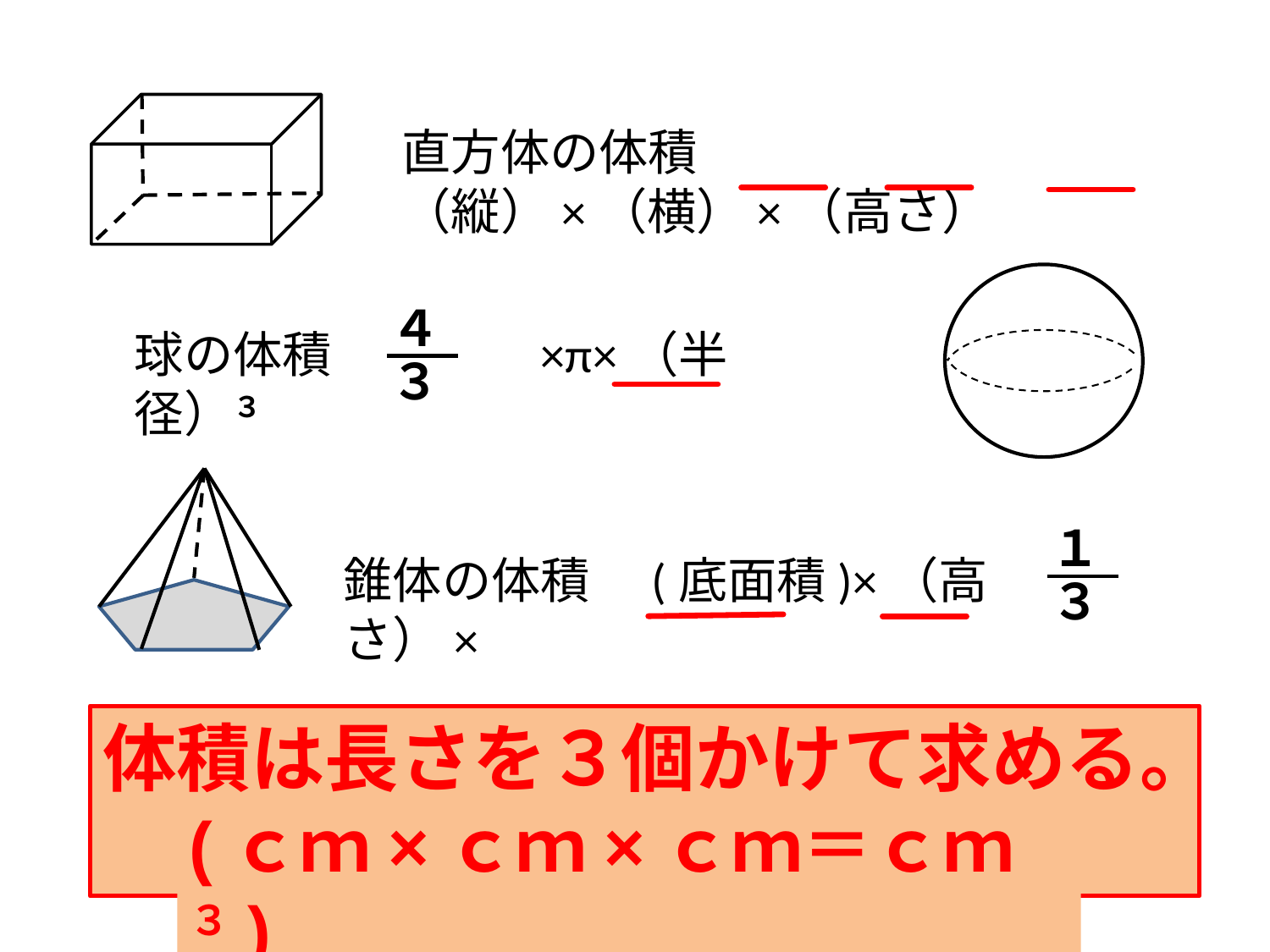

直方体の体積　（縦）×（横）×（高さ）

４
３
球の体積　　　　×π×（半径）３

１
３
錐体の体積　(底面積)×（高さ）×

体積は長さを３個かけて求める。

(ｃｍ×ｃｍ×ｃｍ＝ｃｍ３)